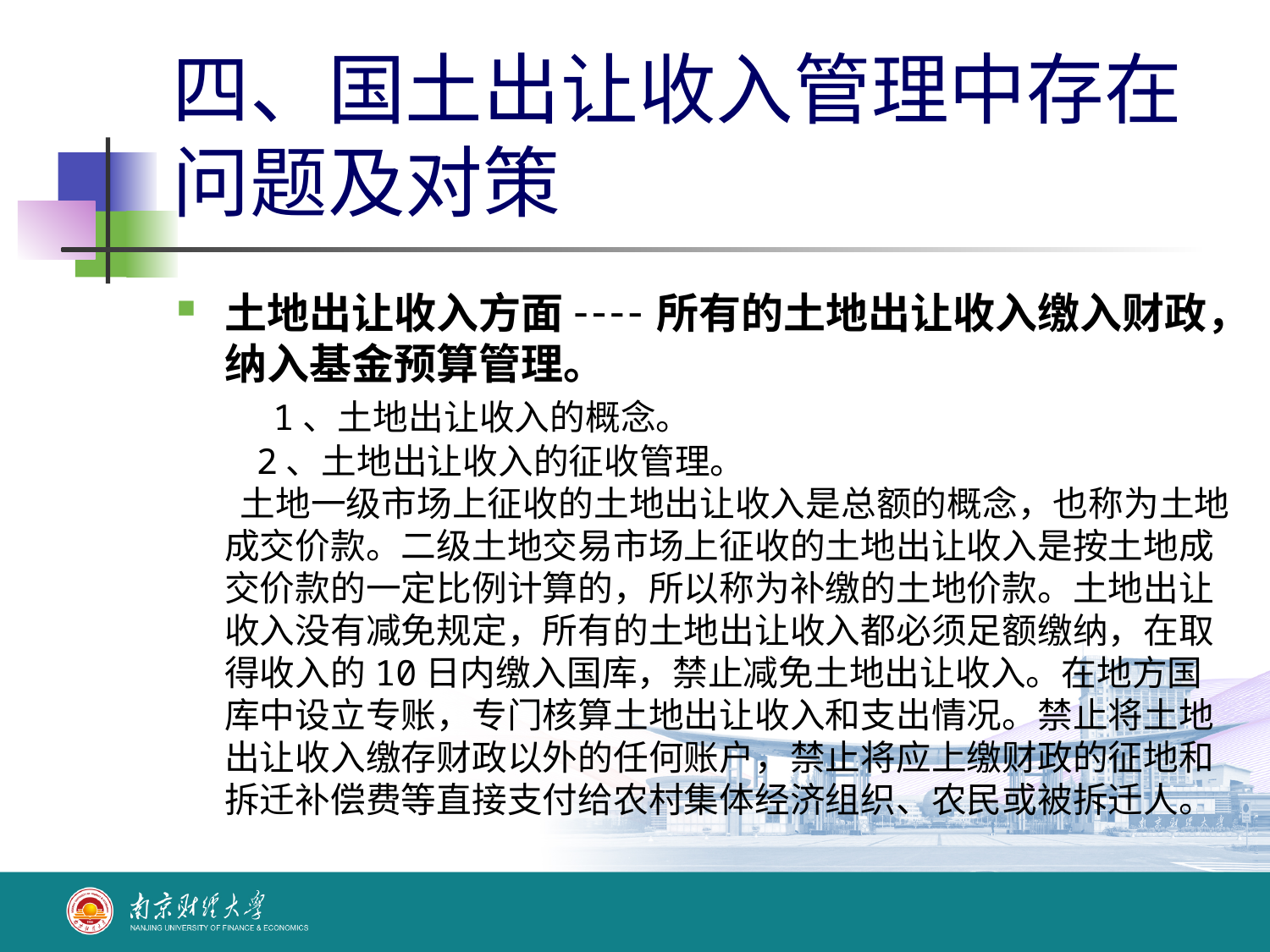

# 四、国土出让收入管理中存在问题及对策
土地出让收入方面----所有的土地出让收入缴入财政，纳入基金预算管理。
    1、土地出让收入的概念。
   2、土地出让收入的征收管理。
  土地一级市场上征收的土地出让收入是总额的概念，也称为土地成交价款。二级土地交易市场上征收的土地出让收入是按土地成交价款的一定比例计算的，所以称为补缴的土地价款。土地出让收入没有减免规定，所有的土地出让收入都必须足额缴纳，在取得收入的10日内缴入国库，禁止减免土地出让收入。在地方国库中设立专账，专门核算土地出让收入和支出情况。禁止将土地出让收入缴存财政以外的任何账户，禁止将应上缴财政的征地和拆迁补偿费等直接支付给农村集体经济组织、农民或被拆迁人。